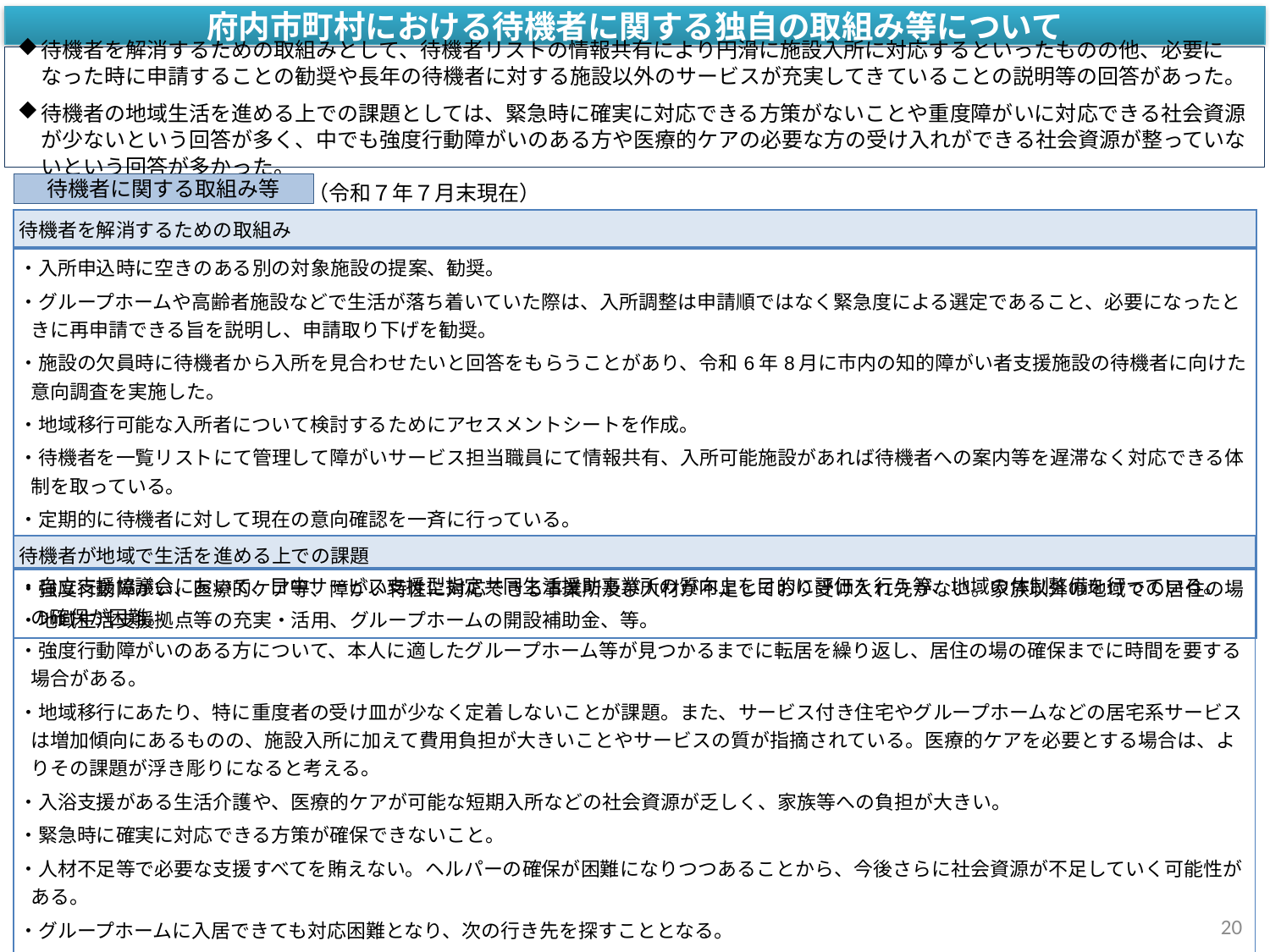

府内市町村における待機者に関する独自の取組み等について
待機者を解消するための取組みとして、待機者リストの情報共有により円滑に施設入所に対応するといったものの他、必要になった時に申請することの勧奨や長年の待機者に対する施設以外のサービスが充実してきていることの説明等の回答があった。
待機者の地域生活を進める上での課題としては、緊急時に確実に対応できる方策がないことや重度障がいに対応できる社会資源が少ないという回答が多く、中でも強度行動障がいのある方や医療的ケアの必要な方の受け入れができる社会資源が整っていないという回答が多かった。
待機者に関する取組み等
（令和７年７月末現在）
| 待機者を解消するための取組み |
| --- |
| ・入所申込時に空きのある別の対象施設の提案、勧奨。 ・グループホームや高齢者施設などで生活が落ち着いていた際は、入所調整は申請順ではなく緊急度による選定であること、必要になったときに再申請できる旨を説明し、申請取り下げを勧奨。 ・施設の欠員時に待機者から入所を見合わせたいと回答をもらうことがあり、令和6年8月に市内の知的障がい者支援施設の待機者に向けた意向調査を実施した。 ・地域移行可能な入所者について検討するためにアセスメントシートを作成。 ・待機者を一覧リストにて管理して障がいサービス担当職員にて情報共有、入所可能施設があれば待機者への案内等を遅滞なく対応できる体制を取っている。 ・定期的に待機者に対して現在の意向確認を一斉に行っている。 ・長年待機している方に、昔と違って施設以外のサービスが充実してきていることを窓口で説明。 ・自立支援協議会において、日中サービス支援型指定共同生活援助事業所の質向上を目的に評価を行う等、地域の体制整備を行っている。 ・地域生活支援拠点等の充実・活用、グループホームの開設補助金、等。 |
| 待機者が地域で生活を進める上での課題 |
| --- |
| ・強度行動障がい、医療的ケア等、障がい特性に対応できる事業所及び人材が不足しており受け入れ先がない。家族以外の地域での居住の場の確保が困難。 ・強度行動障がいのある方について、本人に適したグループホーム等が見つかるまでに転居を繰り返し、居住の場の確保までに時間を要する場合がある。 ・地域移行にあたり、特に重度者の受け皿が少なく定着しないことが課題。また、サービス付き住宅やグループホームなどの居宅系サービスは増加傾向にあるものの、施設入所に加えて費用負担が大きいことやサービスの質が指摘されている。医療的ケアを必要とする場合は、よりその課題が浮き彫りになると考える。 ・入浴支援がある生活介護や、医療的ケアが可能な短期入所などの社会資源が乏しく、家族等への負担が大きい。 ・緊急時に確実に対応できる方策が確保できないこと。 ・人材不足等で必要な支援すべてを賄えない。ヘルパーの確保が困難になりつつあることから、今後さらに社会資源が不足していく可能性がある。 ・グループホームに入居できても対応困難となり、次の行き先を探すこととなる。 ・待機者の病状や、普段の状況等を鑑みると、介護者の負担軽減等が障がい福祉サービスの導入等では解決できないようなケースがある。 ・強度行動障がい等グループホームでは対応困難なケースでは在宅で生活せざるを得ない状況。 ・公共交通が十分でないため通院やサービス利用の負担が大きい。 ・待機が待てず有料老人ホームや障がい者向け住宅等に入居するケースが増えているが、本人の希望が尊重された生活ができているのか疑問を感じることがある。 |
20